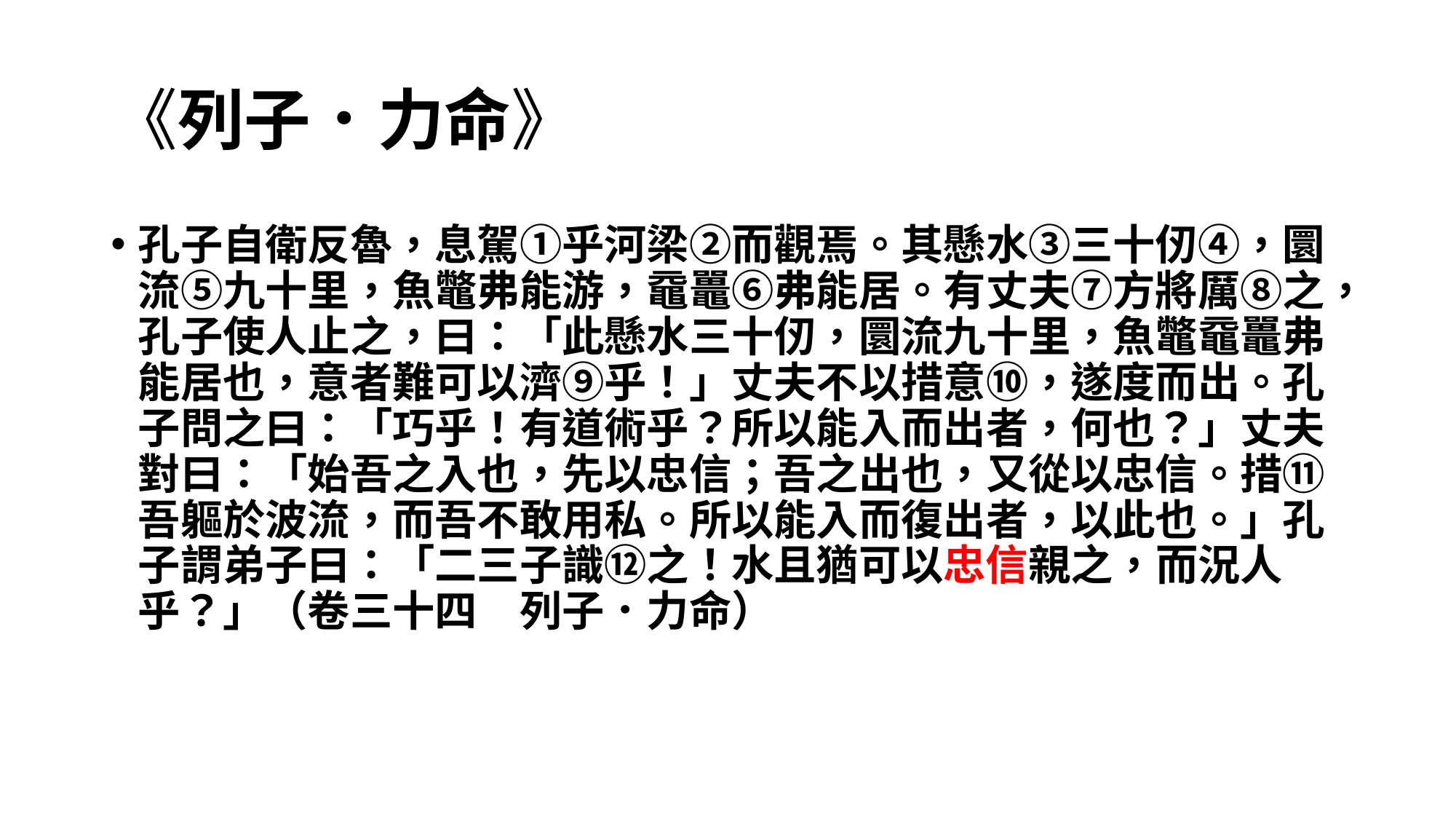

# 《列子．力命》
孔子自衛反魯，息駕①乎河梁②而觀焉。其懸水③三十仞④，圜流⑤九十里，魚鼈弗能游，黿鼉⑥弗能居。有丈夫⑦方將厲⑧之，孔子使人止之，曰：「此懸水三十仞，圜流九十里，魚鼈黿鼉弗能居也，意者難可以濟⑨乎！」丈夫不以措意⑩，遂度而出。孔子問之曰：「巧乎！有道術乎？所以能入而出者，何也？」丈夫對曰：「始吾之入也，先以忠信；吾之出也，又從以忠信。措⑪吾軀於波流，而吾不敢用私。所以能入而復出者，以此也。」孔子謂弟子曰：「二三子識⑫之！水且猶可以忠信親之，而況人乎？」（卷三十四　列子．力命）